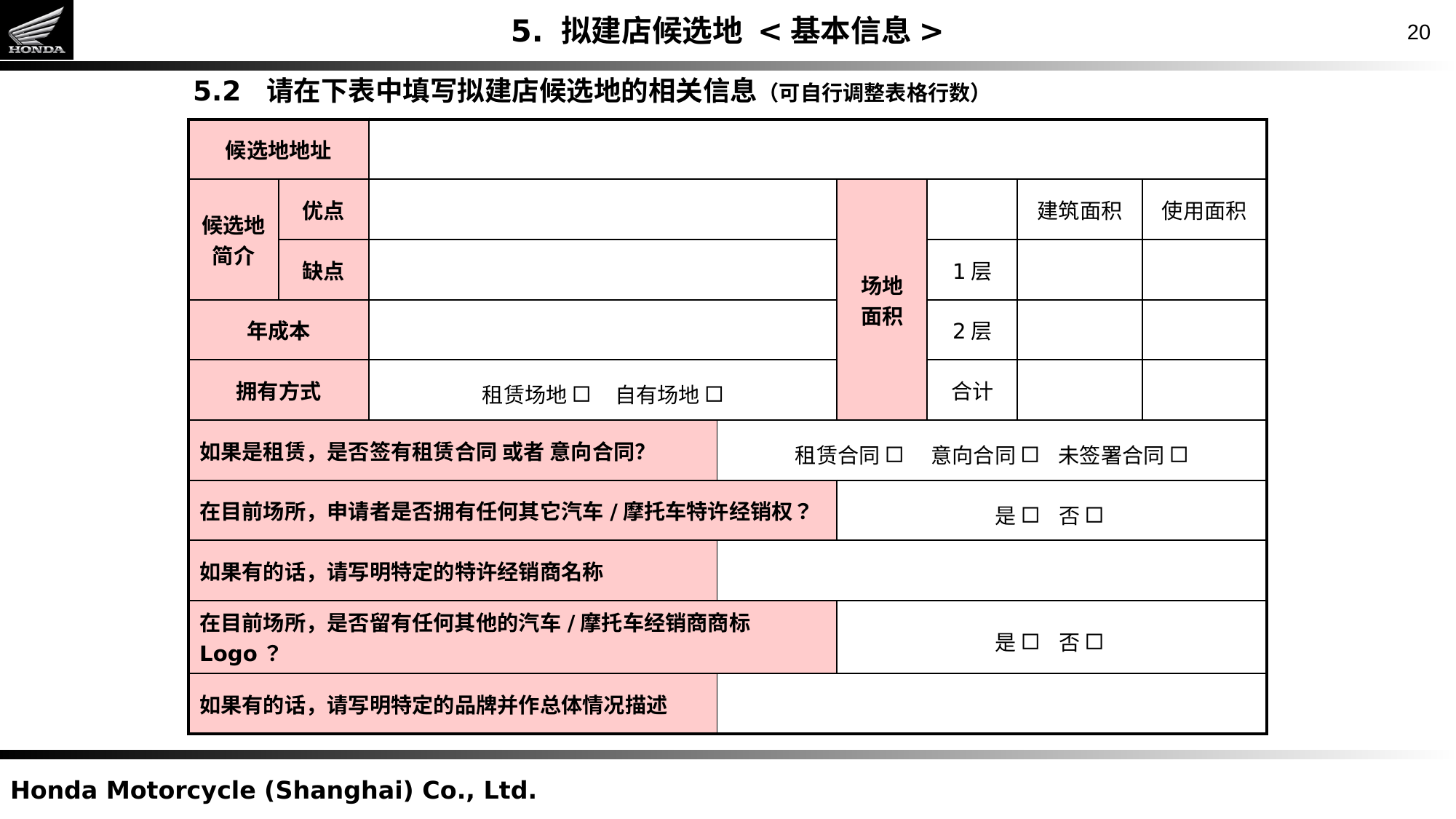

5. 拟建店候选地 <基本信息>
5.2  请在下表中填写拟建店候选地的相关信息（可自行调整表格行数）
| 候选地地址 |  |  |  |  |  |  |  |
| --- | --- | --- | --- | --- | --- | --- | --- |
| 候选地 简介 | 优点 |  | 场地 面积 | 场地 面积 |  | 建筑面积 | 使用面积 |
|  | 缺点 |  |  | 1层 | 1层 |  |  |
| 年成本 |  |  |  | 2层 | 2层 |  |  |
| 拥有方式 |  | 租赁场地 ◻ 自有场地 ◻ |  | 3层 | 合计 |  |  |
| 如果是租赁，是否签有租赁合同 或者 意向合同？ |  |  | 租赁合同 ◻ 意向合同 ◻ 未签署合同 ◻ |  |  |  |  |
| 在目前场所，申请者是否拥有任何其它汽车/摩托车特许经销权？ |  |  |  | 是 ◻ 否 ◻ |  |  |  |
| 如果有的话，请写明特定的特许经销商名称 |  |  |  |  |  |  |  |
| 在目前场所，是否留有任何其他的汽车/摩托车经销商商标Logo？ |  |  |  | 是 ◻ 否 ◻ |  |  |  |
| 如果有的话，请写明特定的品牌并作总体情况描述 |  |  |  |  |  |  |  |